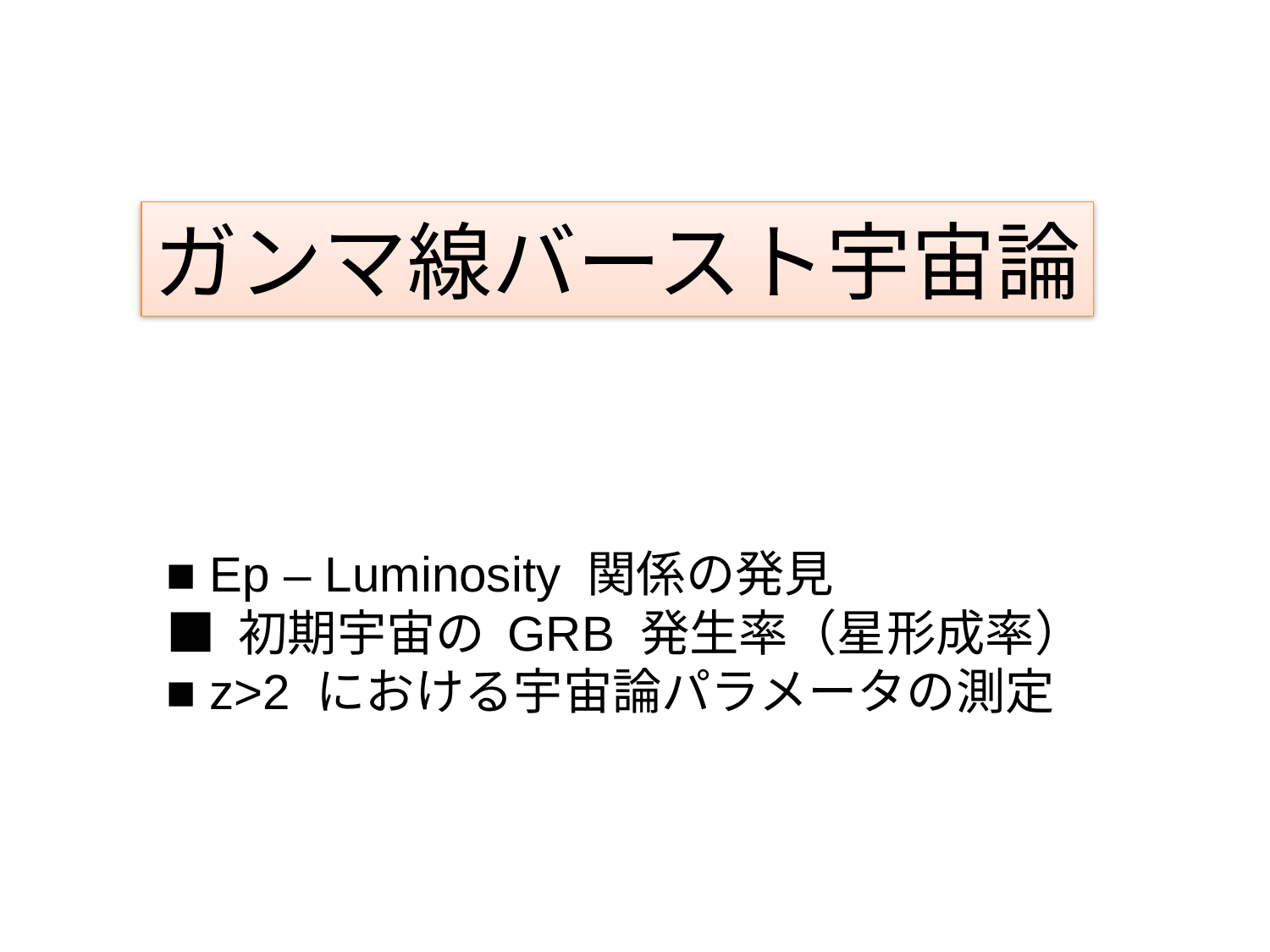

ガンマ線バースト宇宙論
■ Ep – Luminosity 関係の発見
■ 初期宇宙の GRB 発生率（星形成率）
■ z>2 における宇宙論パラメータの測定